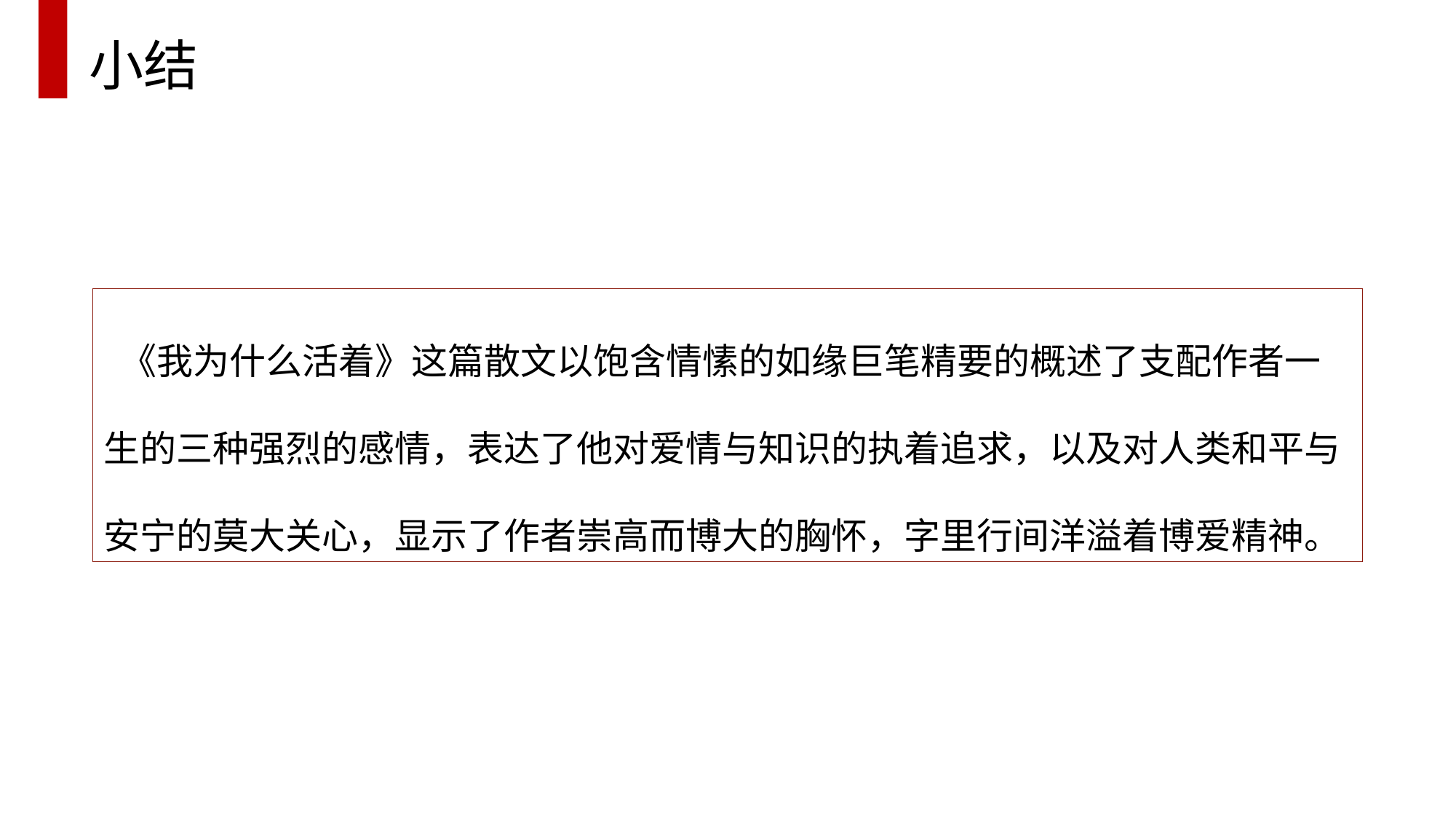

小结
 《我为什么活着》这篇散文以饱含情愫的如缘巨笔精要的概述了支配作者一生的三种强烈的感情，表达了他对爱情与知识的执着追求，以及对人类和平与安宁的莫大关心，显示了作者崇高而博大的胸怀，字里行间洋溢着博爱精神。